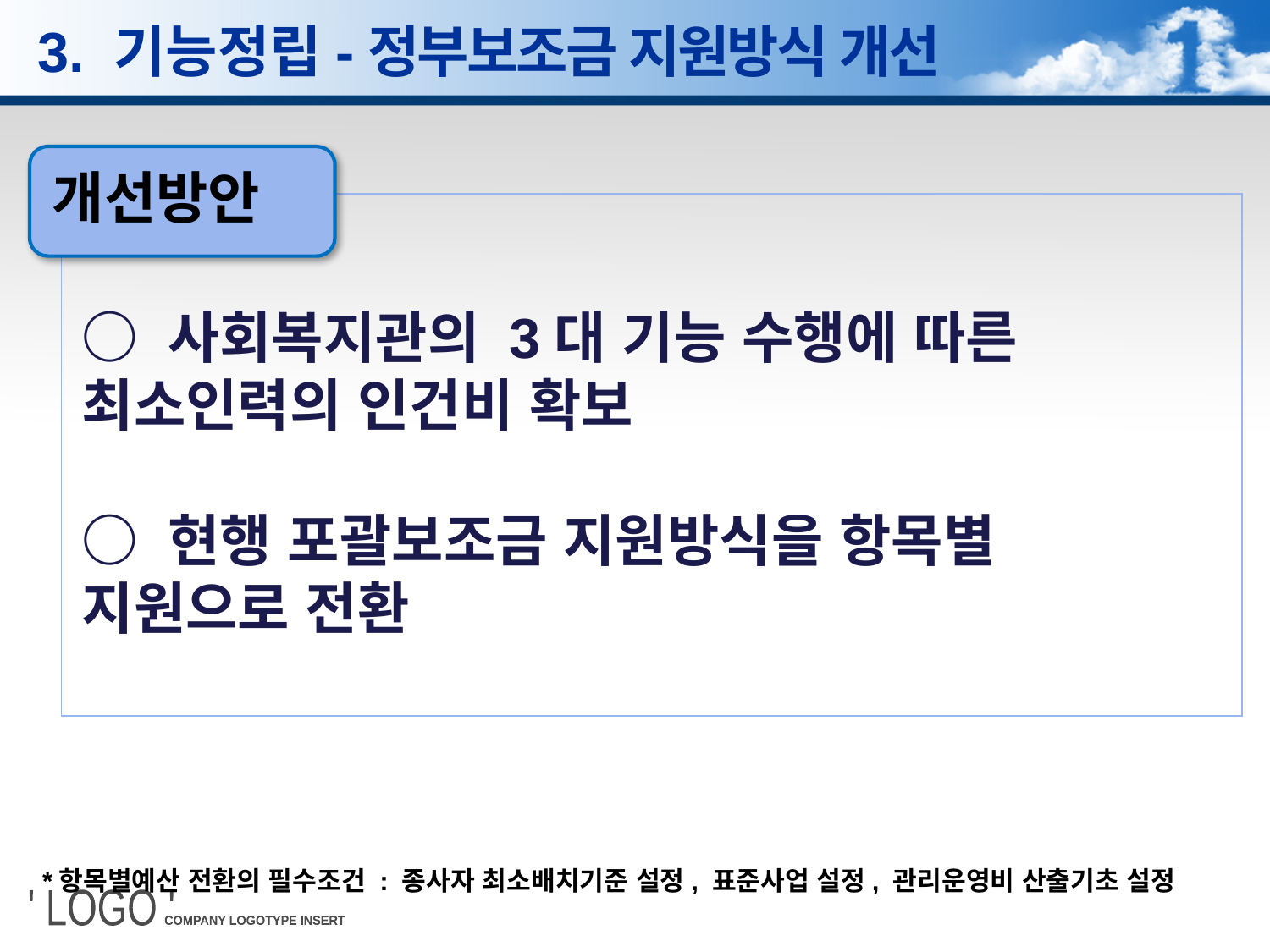

# 3. 기능정립-정부보조금 지원방식 개선

개선방안

○ 사회복지관의 3대 기능 수행에 따른 최소인력의 인건비 확보

○ 현행 포괄보조금 지원방식을 항목별 지원으로 전환
*항목별예산 전환의 필수조건 : 종사자 최소배치기준 설정, 표준사업 설정, 관리운영비 산출기초 설정